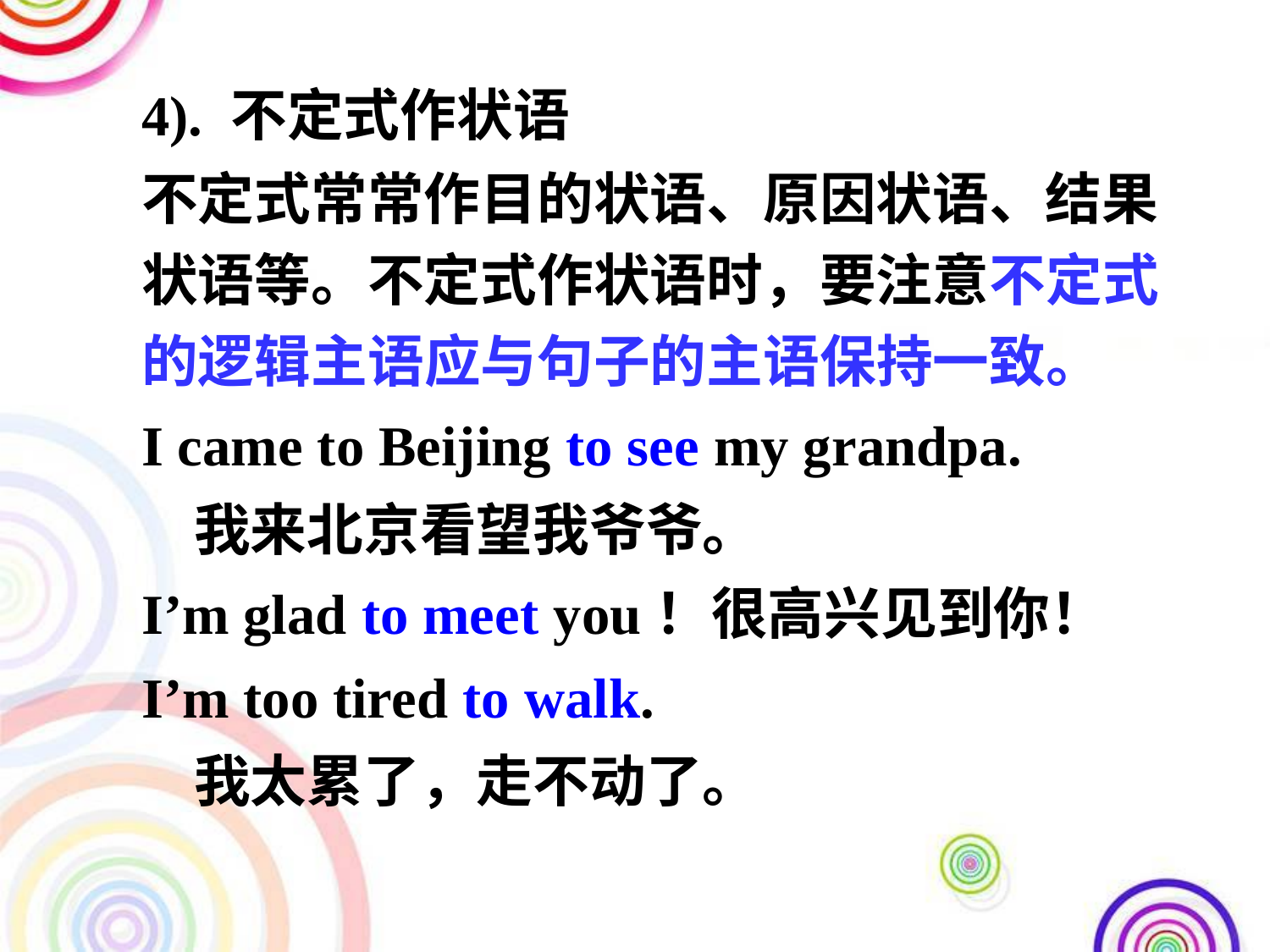

4). 不定式作状语
不定式常常作目的状语、原因状语、结果状语等。不定式作状语时，要注意不定式的逻辑主语应与句子的主语保持一致。
I came to Beijing to see my grandpa.
   我来北京看望我爷爷。
I’m glad to meet you！很高兴见到你！
I’m too tired to walk.
   我太累了，走不动了。